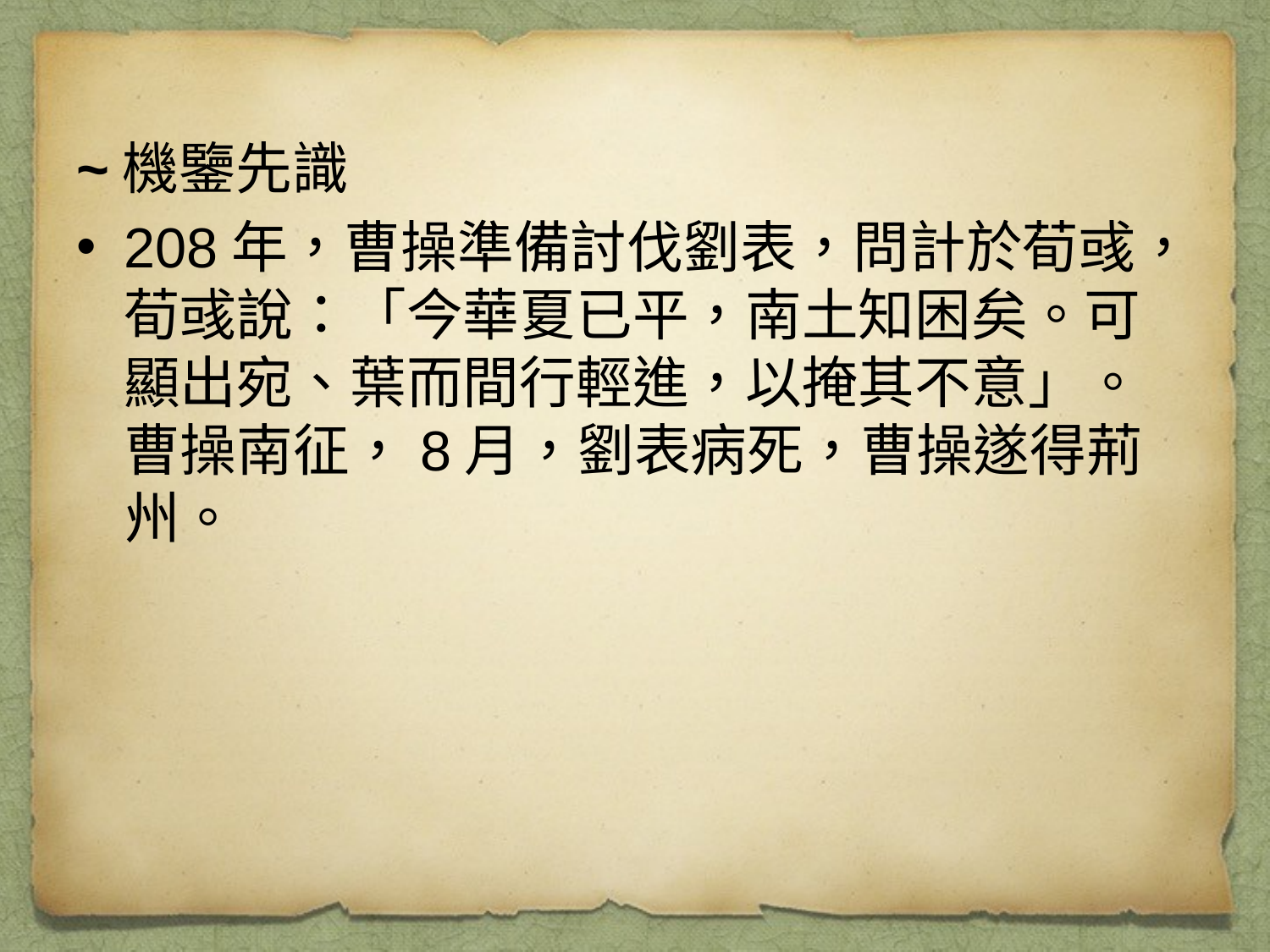

#
~機鑒先識
208年，曹操準備討伐劉表，問計於荀彧，荀彧說：「今華夏已平，南土知困矣。可顯出宛、葉而間行輕進，以掩其不意」。曹操南征，8月，劉表病死，曹操遂得荊州。